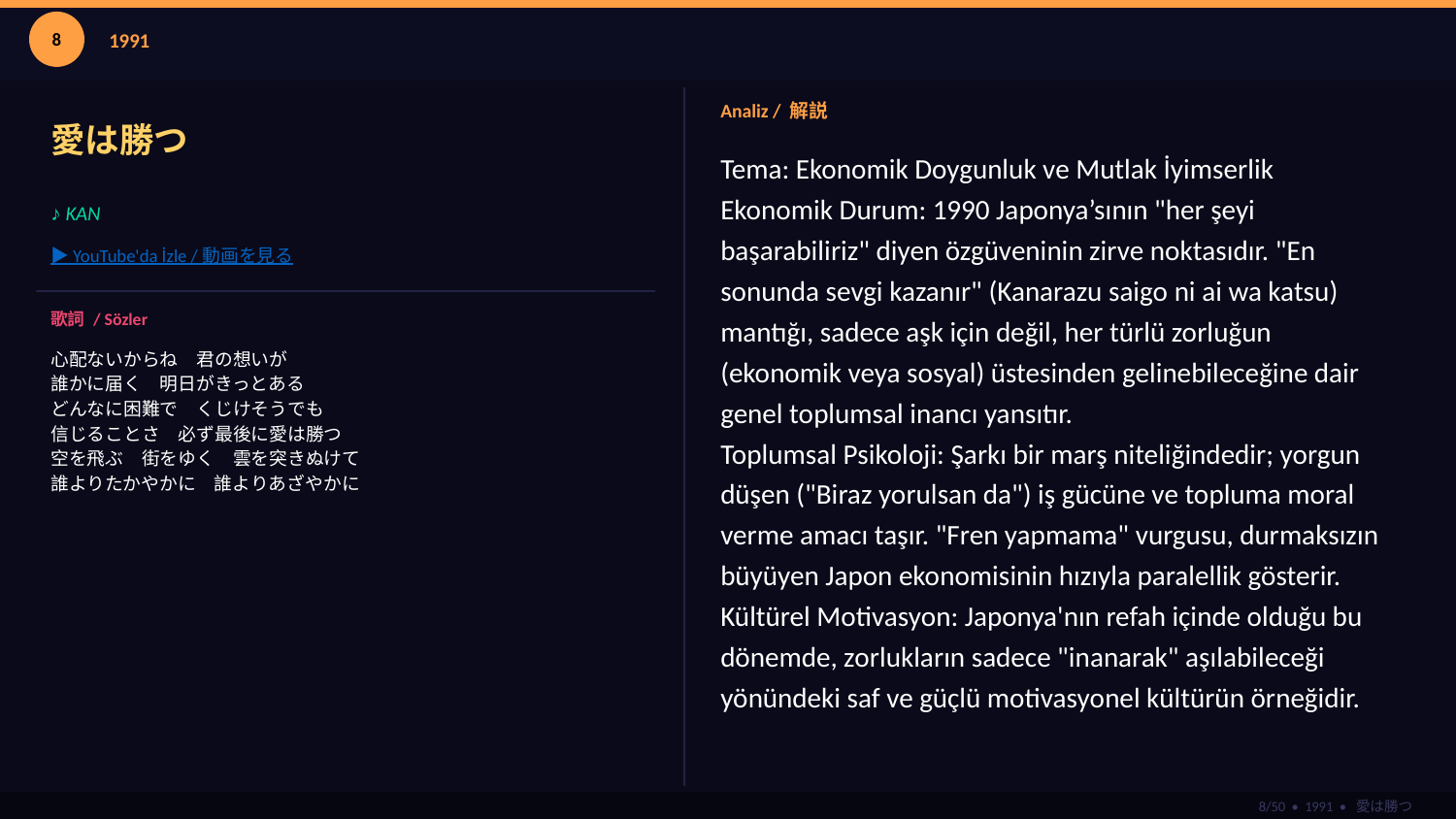

8
1991
愛は勝つ

Analiz / 解説
Tema: Ekonomik Doygunluk ve Mutlak İyimserlik
Ekonomik Durum: 1990 Japonya’sının "her şeyi başarabiliriz" diyen özgüveninin zirve noktasıdır. "En sonunda sevgi kazanır" (Kanarazu saigo ni ai wa katsu) mantığı, sadece aşk için değil, her türlü zorluğun (ekonomik veya sosyal) üstesinden gelinebileceğine dair genel toplumsal inancı yansıtır.
Toplumsal Psikoloji: Şarkı bir marş niteliğindedir; yorgun düşen ("Biraz yorulsan da") iş gücüne ve topluma moral verme amacı taşır. "Fren yapmama" vurgusu, durmaksızın büyüyen Japon ekonomisinin hızıyla paralellik gösterir.
Kültürel Motivasyon: Japonya'nın refah içinde olduğu bu dönemde, zorlukların sadece "inanarak" aşılabileceği yönündeki saf ve güçlü motivasyonel kültürün örneğidir.
♪ KAN
▶ YouTube'da İzle / 動画を見る

歌詞 / Sözler
心配ないからね　君の想いが
誰かに届く　明日がきっとある
どんなに困難で　くじけそうでも
信じることさ　必ず最後に愛は勝つ
空を飛ぶ　街をゆく　雲を突きぬけて
誰よりたかやかに　誰よりあざやかに

8/50  •  1991  •  愛は勝つ